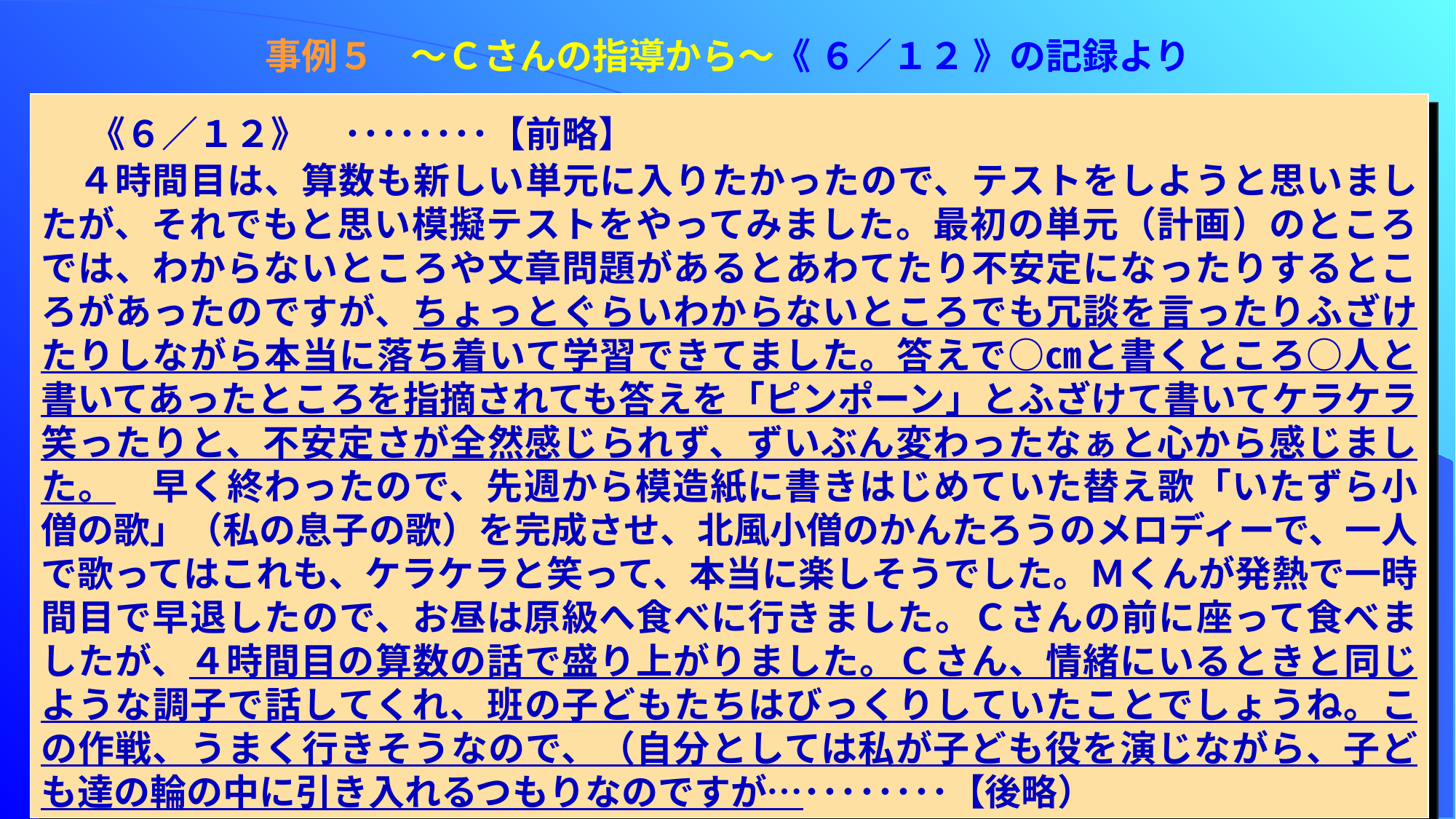

事例５　～Ｃさんの指導から～《 ６／１２ 》の記録より
　《６／１２》　････････【前略】
　４時間目は、算数も新しい単元に入りたかったので、テストをしようと思いましたが、それでもと思い模擬テストをやってみました。最初の単元（計画）のところでは、わからないところや文章問題があるとあわてたり不安定になったりするところがあったのですが、ちょっとぐらいわからないところでも冗談を言ったりふざけたりしながら本当に落ち着いて学習できてました。答えで○㎝と書くところ○人と書いてあったところを指摘されても答えを「ピンポーン」とふざけて書いてケラケラ笑ったりと、不安定さが全然感じられず、ずいぶん変わったなぁと心から感じました。　早く終わったので、先週から模造紙に書きはじめていた替え歌「いたずら小僧の歌」（私の息子の歌）を完成させ、北風小僧のかんたろうのメロディーで、一人で歌ってはこれも、ケラケラと笑って、本当に楽しそうでした。Ｍくんが発熱で一時間目で早退したので、お昼は原級へ食べに行きました。Ｃさんの前に座って食べましたが、４時間目の算数の話で盛り上がりました。Ｃさん、情緒にいるときと同じような調子で話してくれ、班の子どもたちはびっくりしていたことでしょうね。この作戦、うまく行きそうなので、（自分としては私が子ども役を演じながら、子ども達の輪の中に引き入れるつもりなのですが…････････【後略）